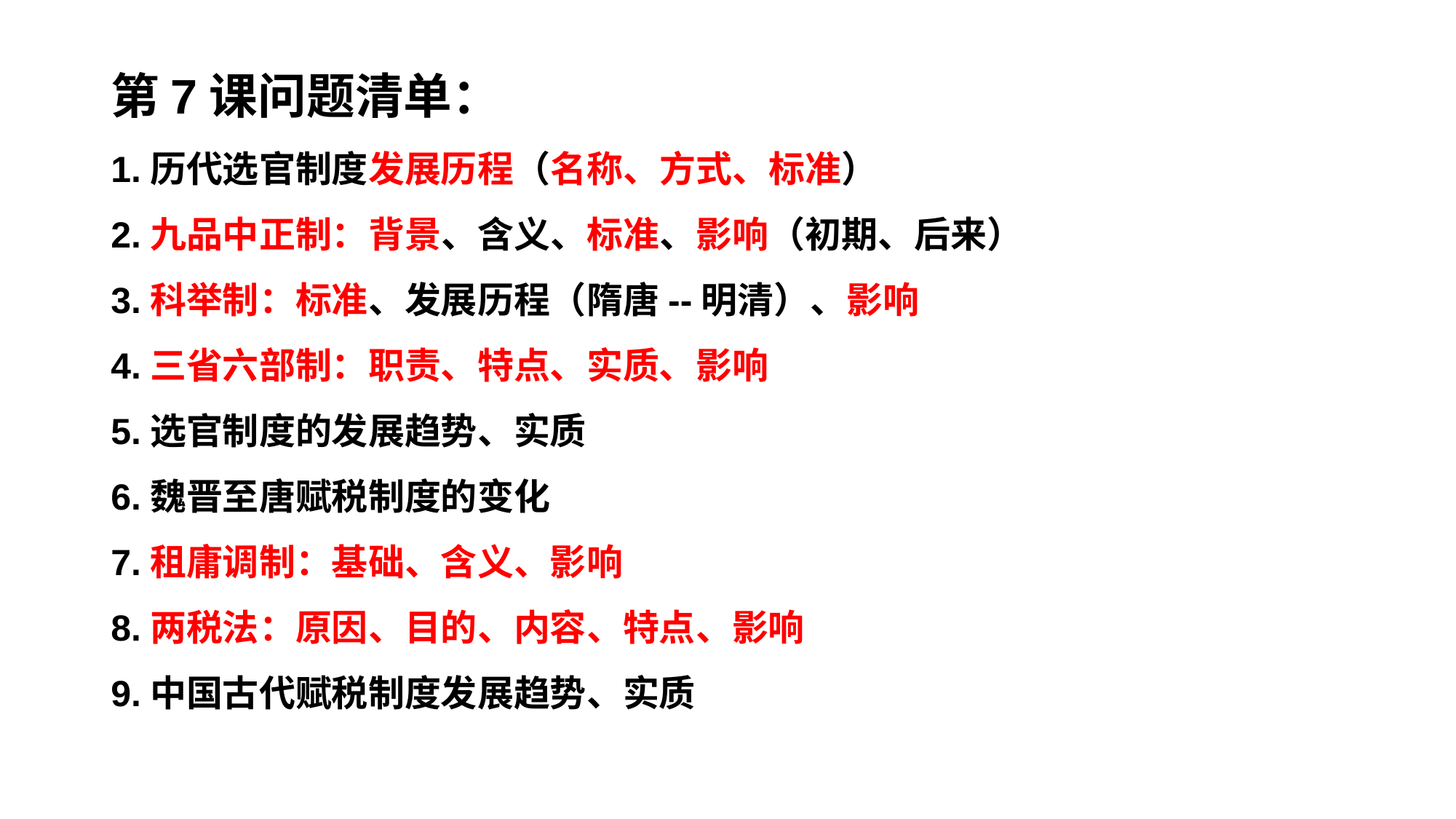

第7课问题清单：
1.历代选官制度发展历程（名称、方式、标准）
2.九品中正制：背景、含义、标准、影响（初期、后来）
3.科举制：标准、发展历程（隋唐--明清）、影响
4.三省六部制：职责、特点、实质、影响
5.选官制度的发展趋势、实质
6.魏晋至唐赋税制度的变化
7.租庸调制：基础、含义、影响
8.两税法：原因、目的、内容、特点、影响
9.中国古代赋税制度发展趋势、实质